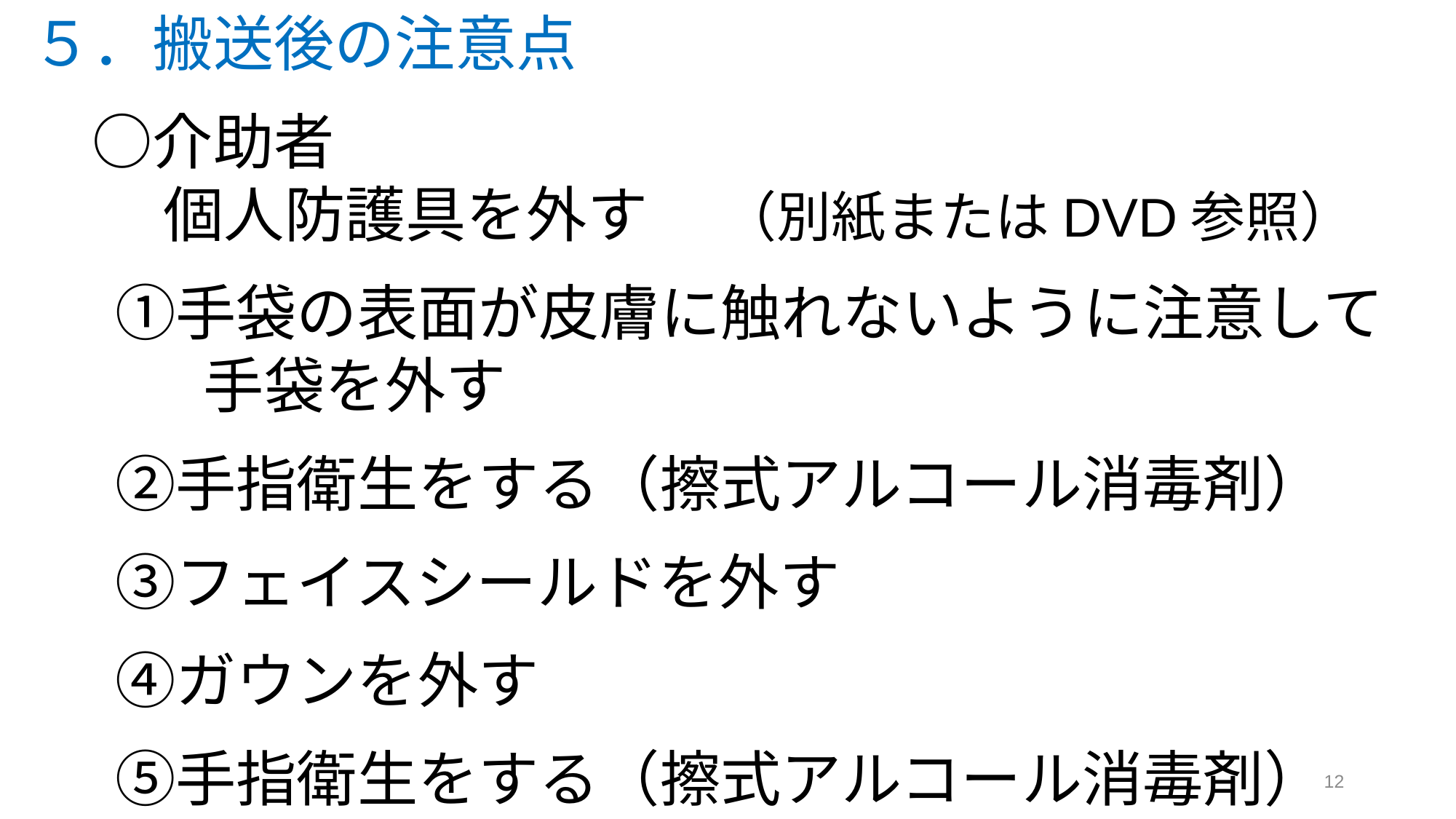

５．搬送後の注意点

　○介助者
 　個人防護具を外す　 （別紙またはDVD参照）

　①手袋の表面が皮膚に触れないように注意して
 　　手袋を外す

　②手指衛生をする（擦式アルコール消毒剤）

　③フェイスシールドを外す

　④ガウンを外す

　⑤手指衛生をする（擦式アルコール消毒剤）

12